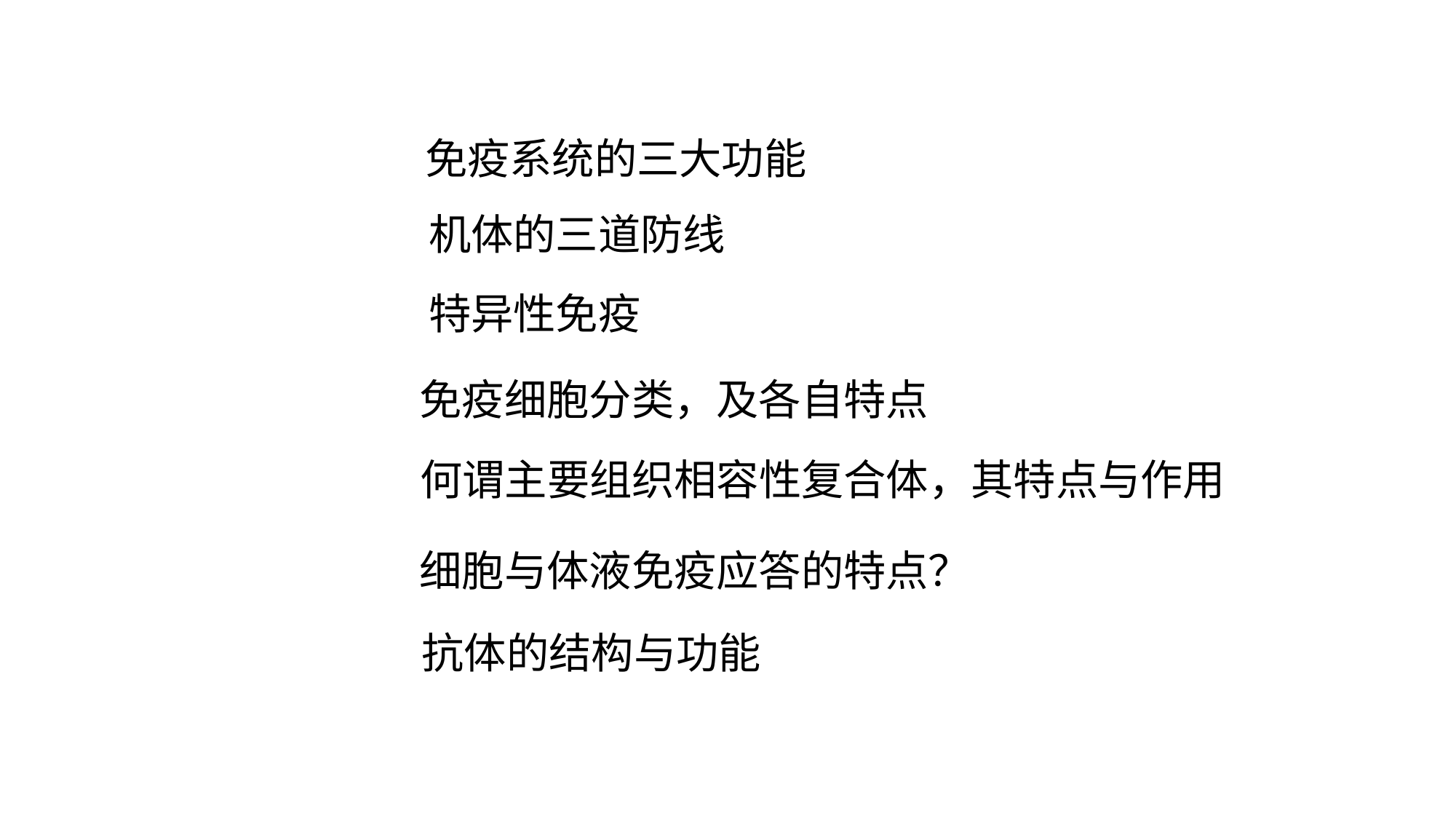

免疫系统的三大功能
机体的三道防线
特异性免疫
免疫细胞分类，及各自特点
何谓主要组织相容性复合体，其特点与作用
细胞与体液免疫应答的特点？
抗体的结构与功能